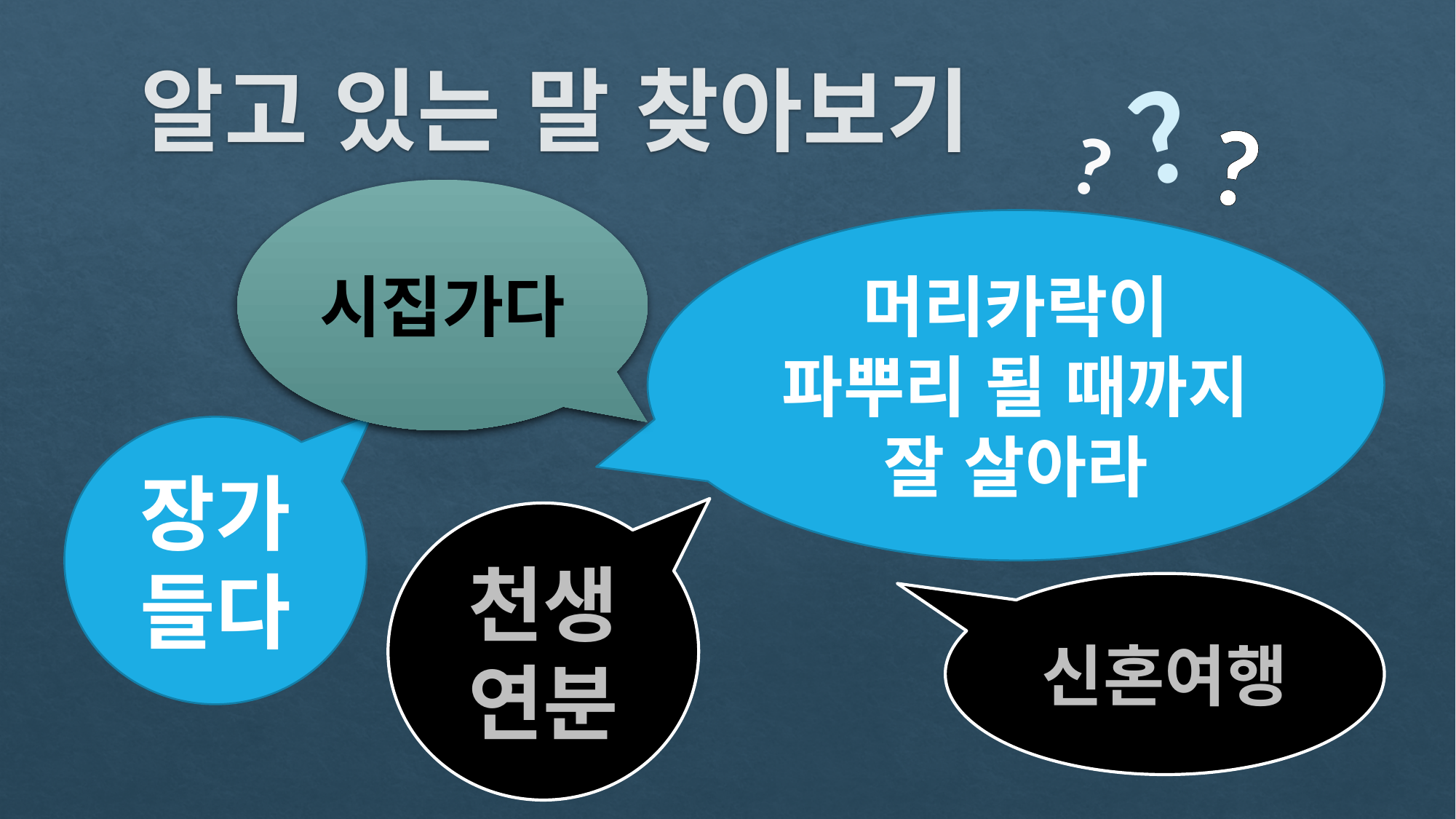

# 알고 있는 말 찾아보기
?
?
?
시집가다
머리카락이 파뿌리 될 때까지 잘 살아라
장가들다
천생연분
신혼여행